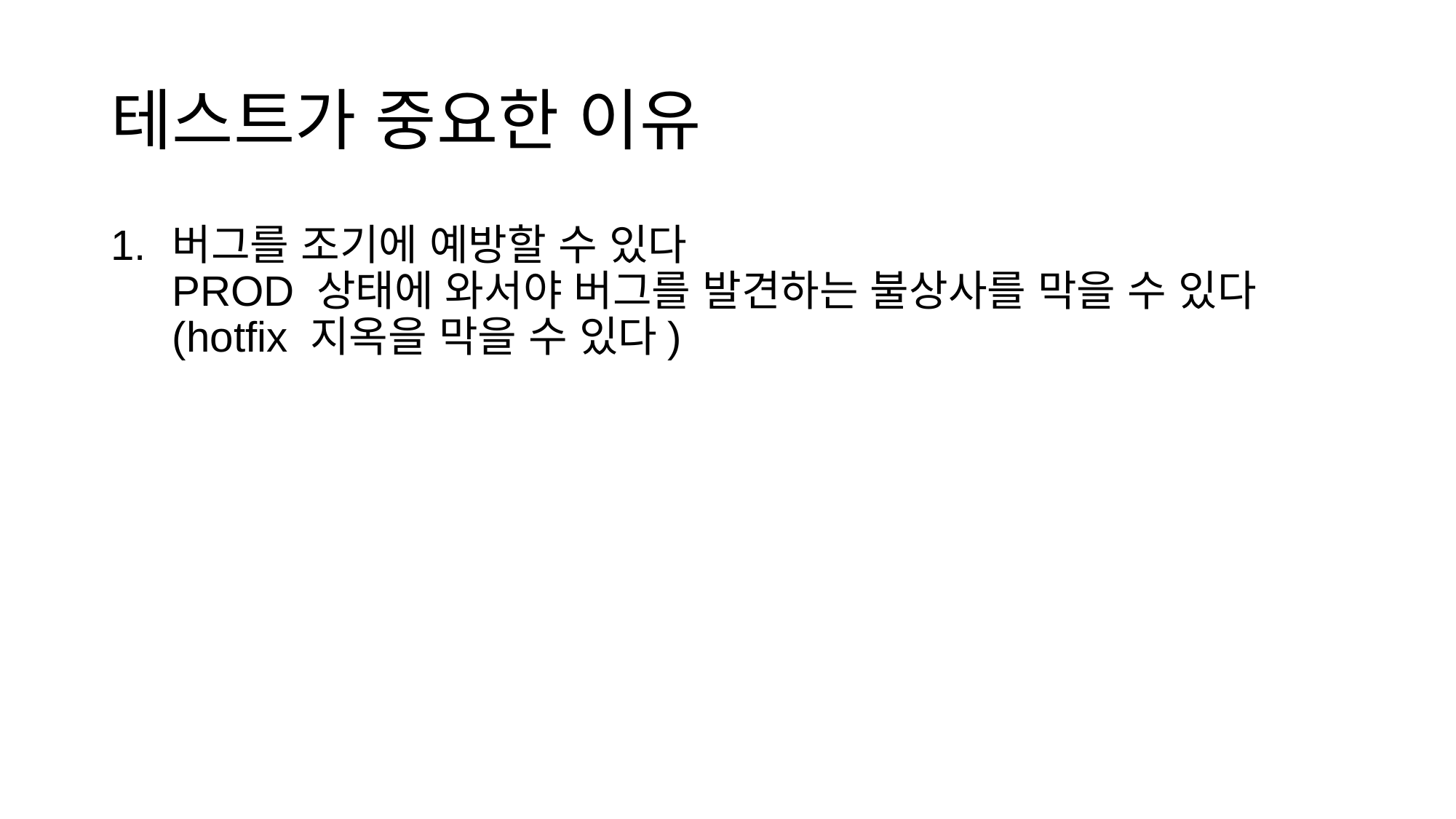

# 테스트가 중요한 이유
버그를 조기에 예방할 수 있다
PROD 상태에 와서야 버그를 발견하는 불상사를 막을 수 있다
(hotfix 지옥을 막을 수 있다)